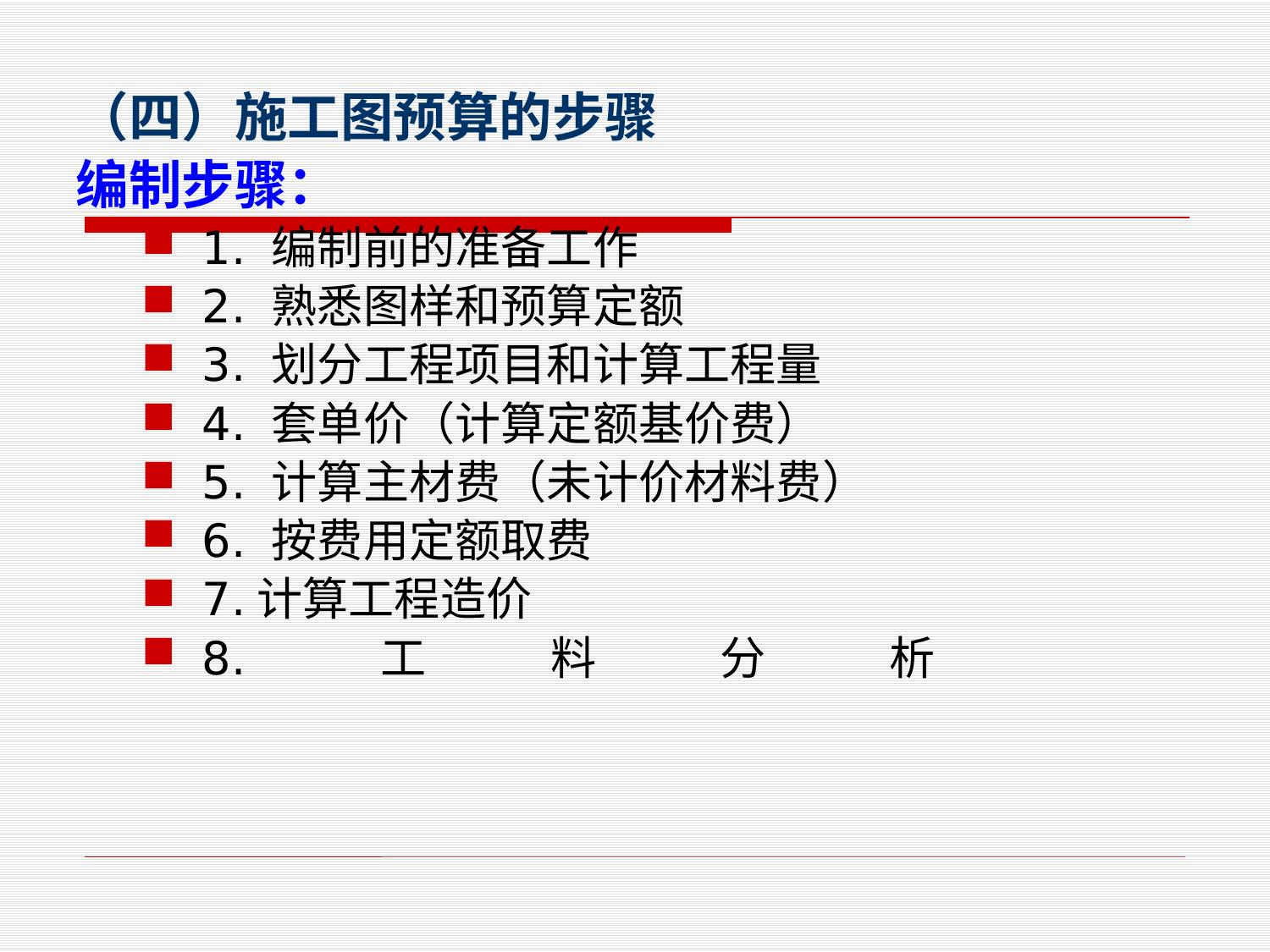

（四）施工图预算的步骤
编制步骤：
1. 编制前的准备工作
2. 熟悉图样和预算定额
3. 划分工程项目和计算工程量
4. 套单价（计算定额基价费）
5. 计算主材费（未计价材料费）
6. 按费用定额取费
7.计算工程造价
8.工料分析